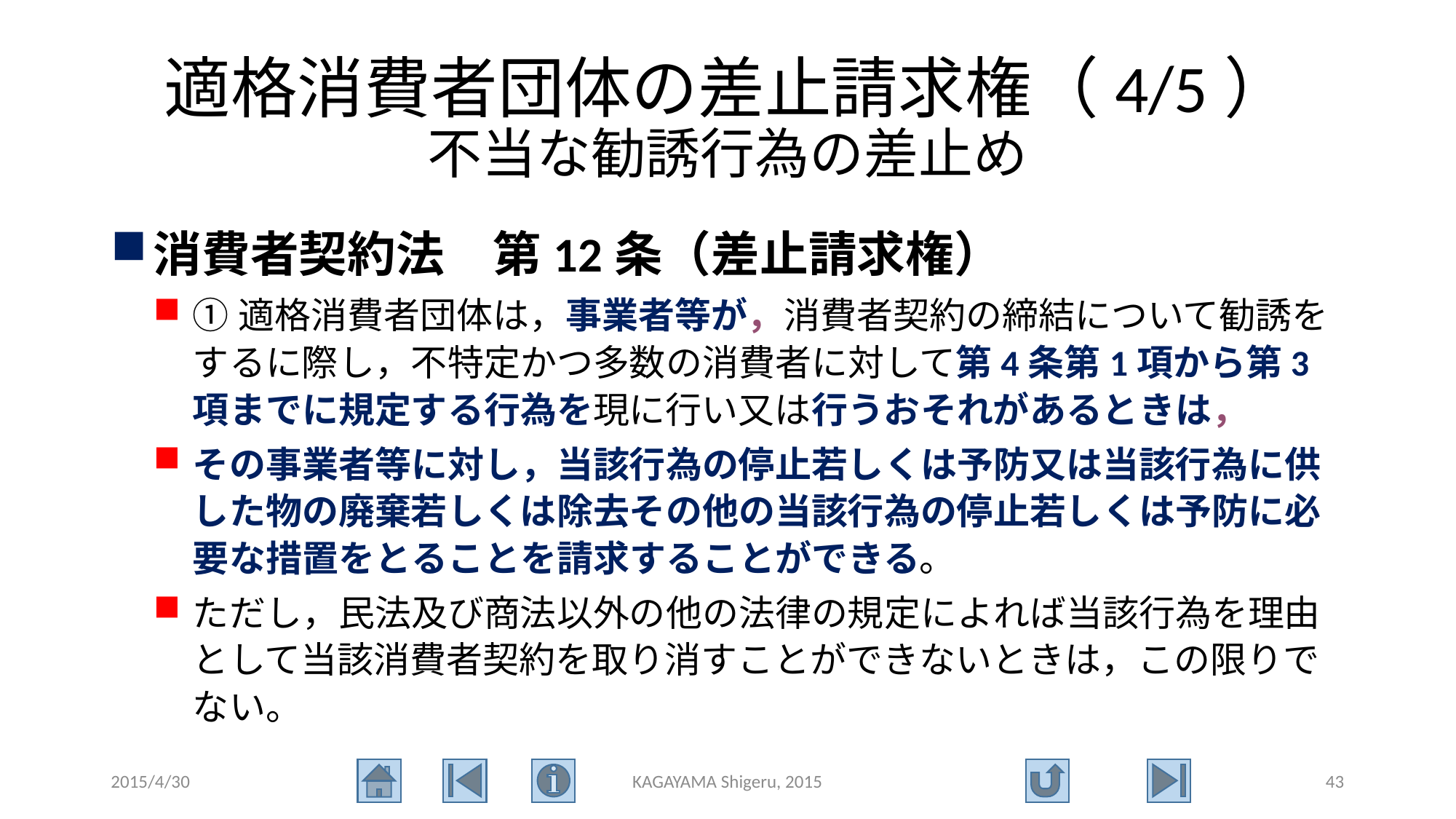

# 適格消費者団体の差止請求権（4/5） 不当な勧誘行為の差止め
消費者契約法　第12条（差止請求権）
①適格消費者団体は，事業者等が，消費者契約の締結について勧誘をするに際し，不特定かつ多数の消費者に対して第4条第1項から第3項までに規定する行為を現に行い又は行うおそれがあるときは，
その事業者等に対し，当該行為の停止若しくは予防又は当該行為に供した物の廃棄若しくは除去その他の当該行為の停止若しくは予防に必要な措置をとることを請求することができる。
ただし，民法及び商法以外の他の法律の規定によれば当該行為を理由として当該消費者契約を取り消すことができないときは，この限りでない。
2015/4/30
KAGAYAMA Shigeru, 2015
43